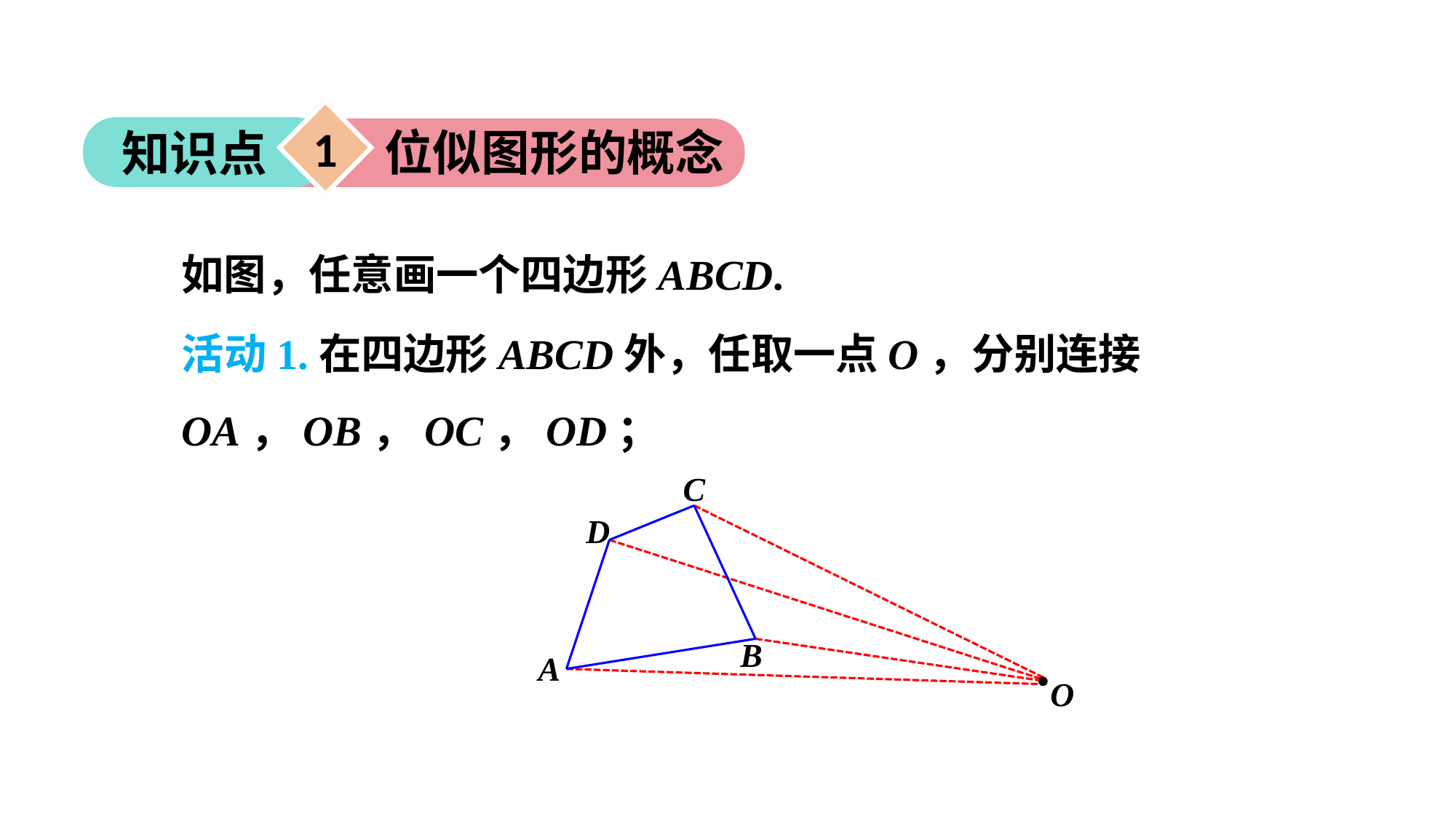

1
位似图形的概念

知识点

如图，任意画一个四边形ABCD.
活动1.在四边形ABCD外，任取一点O，分别连接OA，OB，OC，OD；
C
D
B
A
O